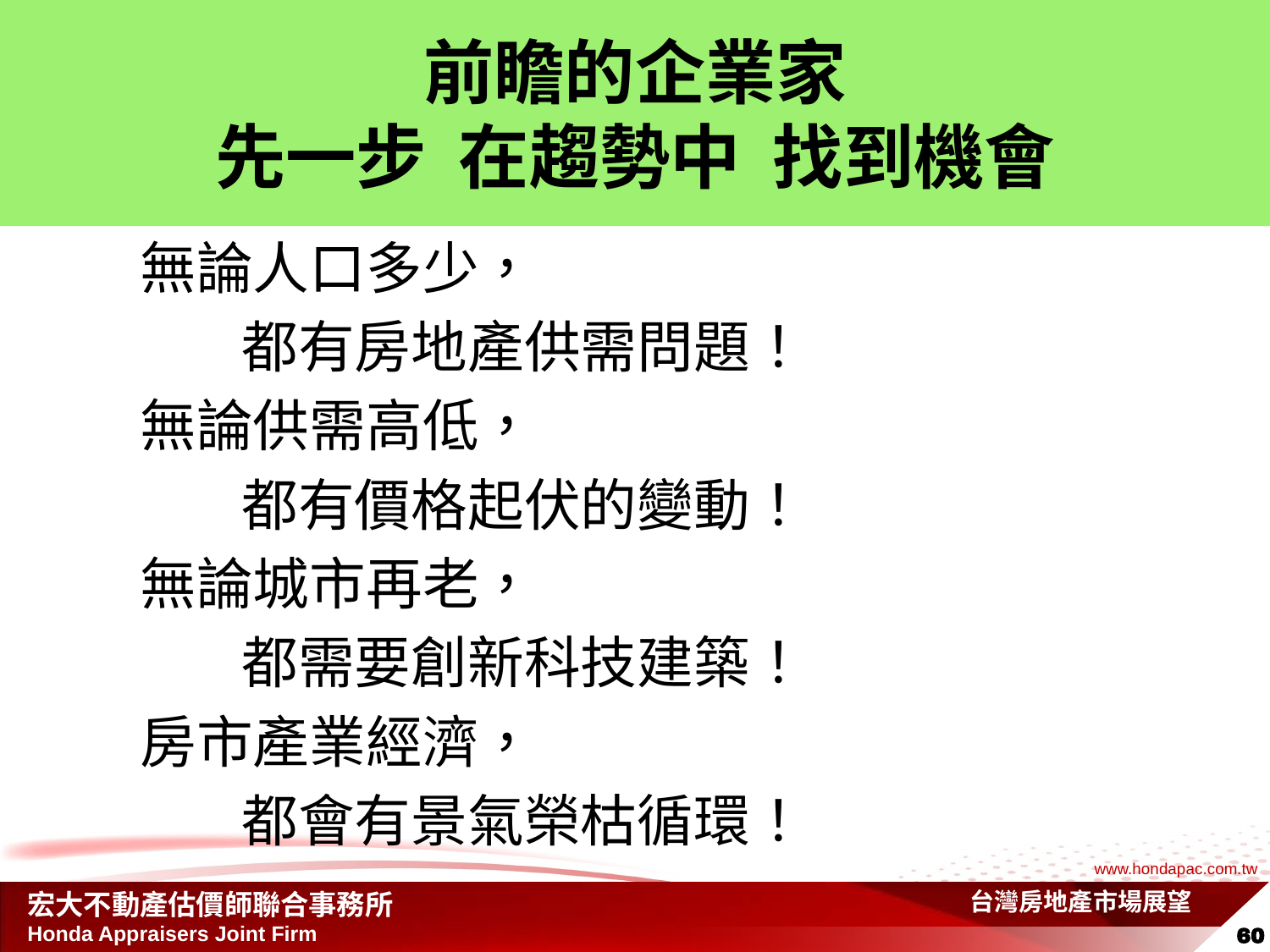

# 前瞻的企業家 先一步  在趨勢中  找到機會
       無論人口多少，
               都有房地產供需問題！
       無論供需高低，
               都有價格起伏的變動！
       無論城市再老，
               都需要創新科技建築！
       房市產業經濟，
               都會有景氣榮枯循環！

台灣房地產市場展望
60